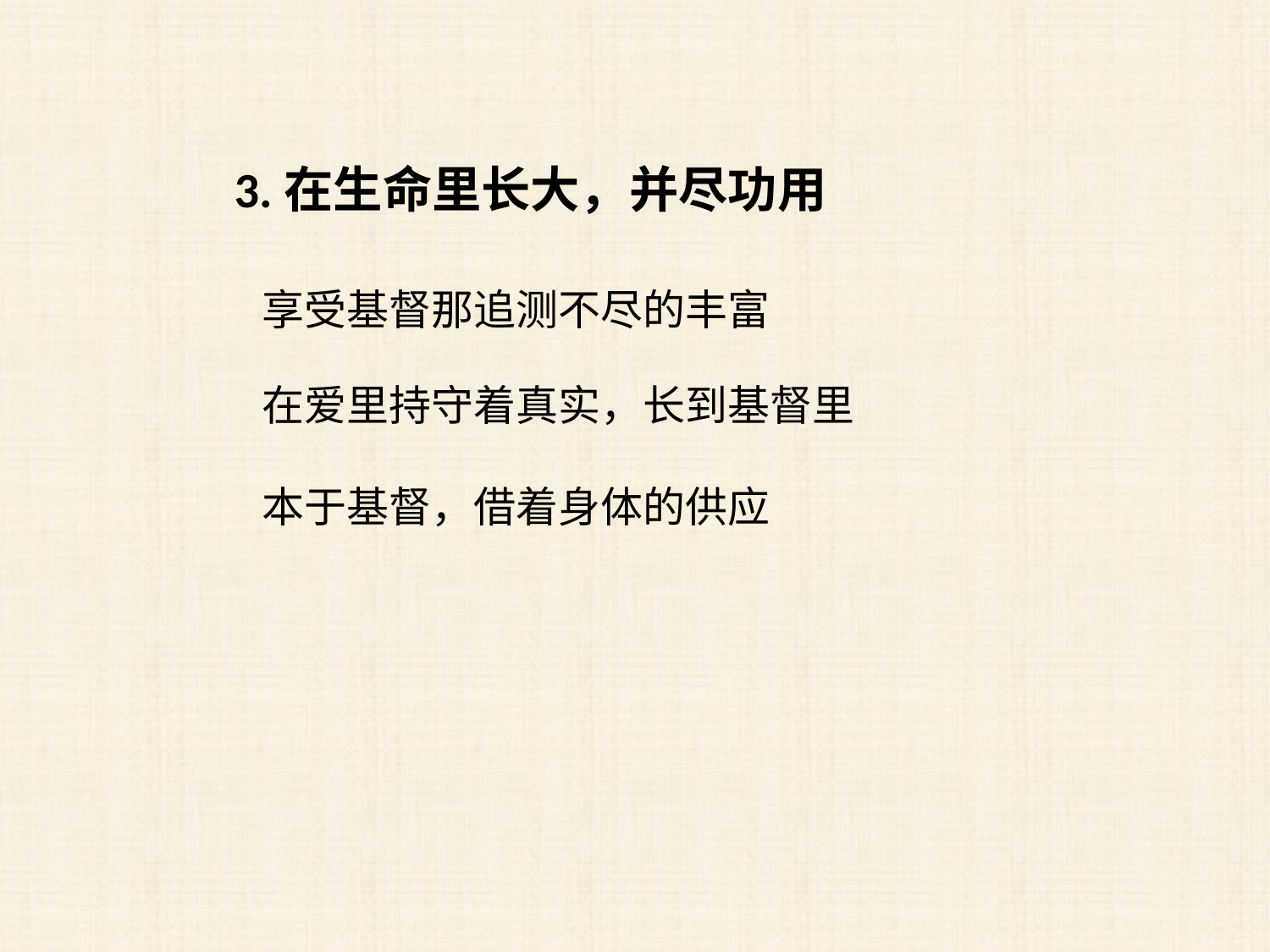

3.在生命里长大，并尽功用
享受基督那追测不尽的丰富
在爱里持守着真实，长到基督里
本于基督，借着身体的供应